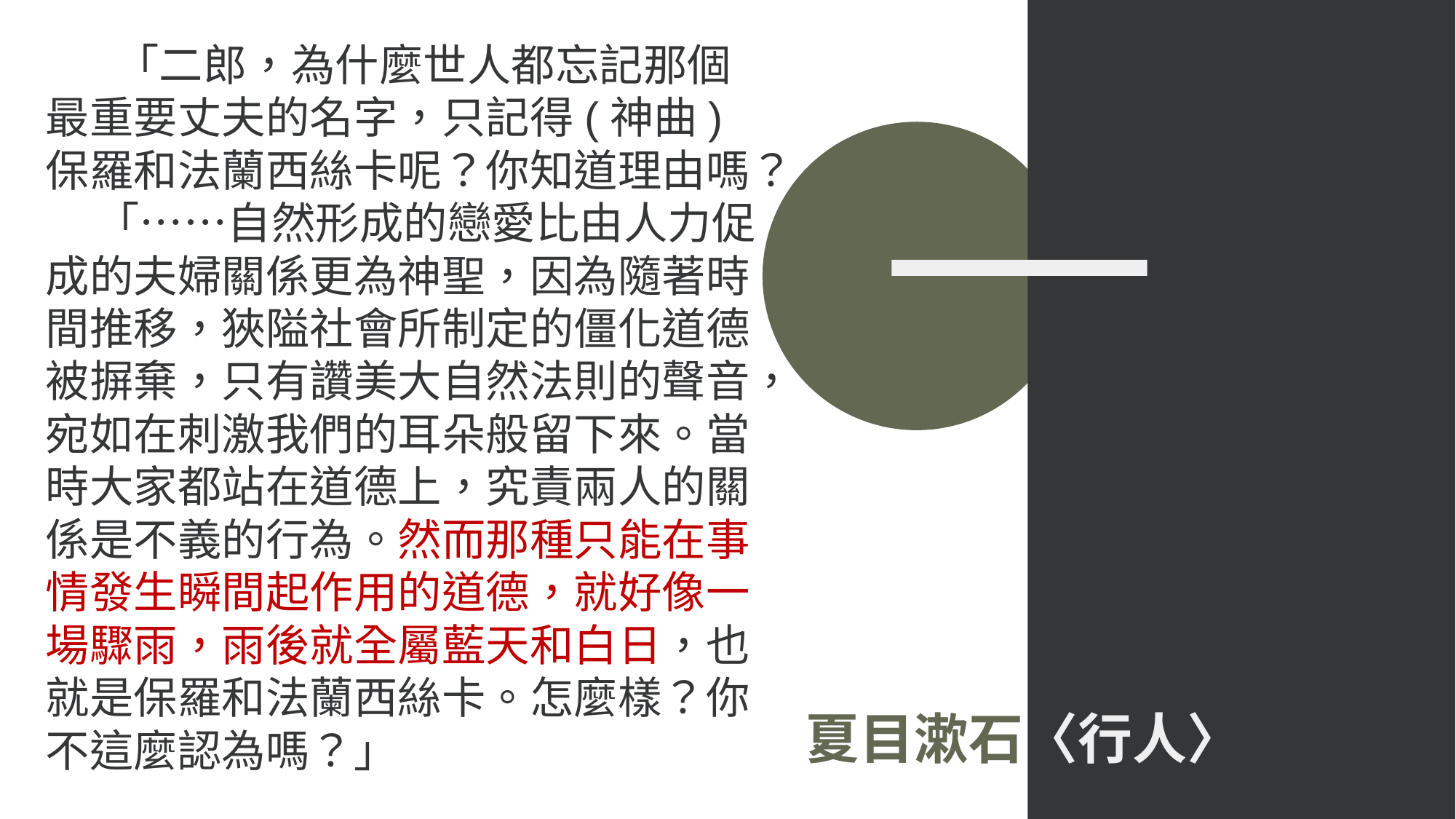

「二郎，為什麼世人都忘記那個最重要丈夫的名字，只記得(神曲)保羅和法蘭西絲卡呢？你知道理由嗎？
    「……自然形成的戀愛比由人力促成的夫婦關係更為神聖，因為隨著時間推移，狹隘社會所制定的僵化道德被摒棄，只有讚美大自然法則的聲音，宛如在刺激我們的耳朵般留下來。當時大家都站在道德上，究責兩人的關係是不義的行為。然而那種只能在事情發生瞬間起作用的道德，就好像一場驟雨，雨後就全屬藍天和白日，也就是保羅和法蘭西絲卡。怎麼樣？你不這麼認為嗎？」
# 夏目漱石〈行人〉